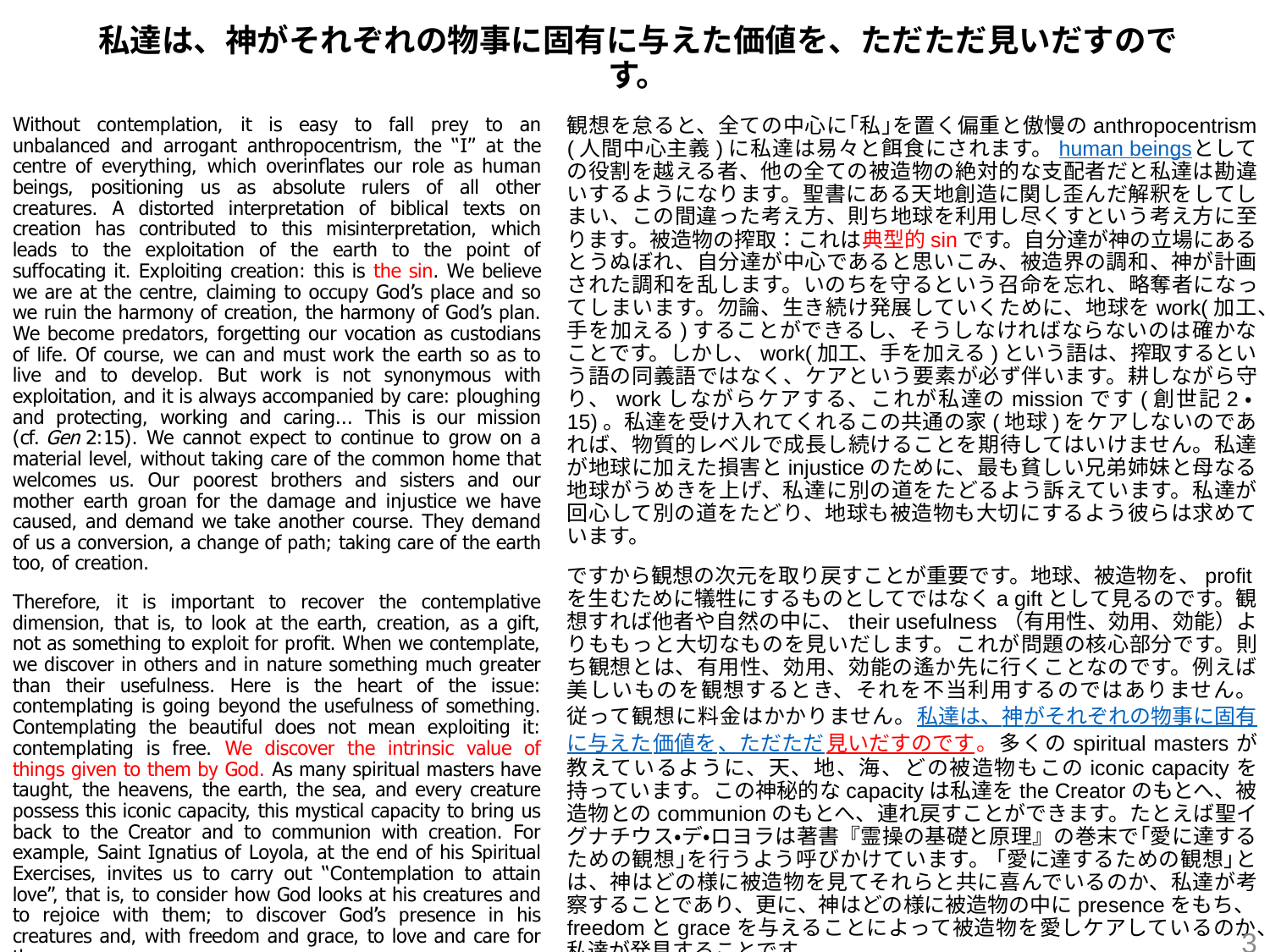

# 私達は、神がそれぞれの物事に固有に与えた価値を、ただただ見いだすのです。
Without contemplation, it is easy to fall prey to an unbalanced and arrogant anthropocentrism, the “I” at the centre of everything, which overinflates our role as human beings, positioning us as absolute rulers of all other creatures. A distorted interpretation of biblical texts on creation has contributed to this misinterpretation, which leads to the exploitation of the earth to the point of suffocating it. Exploiting creation: this is the sin. We believe we are at the centre, claiming to occupy God’s place and so we ruin the harmony of creation, the harmony of God’s plan. We become predators, forgetting our vocation as custodians of life. Of course, we can and must work the earth so as to live and to develop. But work is not synonymous with exploitation, and it is always accompanied by care: ploughing and protecting, working and caring... This is our mission (cf. Gen 2:15). We cannot expect to continue to grow on a material level, without taking care of the common home that welcomes us. Our poorest brothers and sisters and our mother earth groan for the damage and injustice we have caused, and demand we take another course. They demand of us a conversion, a change of path; taking care of the earth too, of creation.
Therefore, it is important to recover the contemplative dimension, that is, to look at the earth, creation, as a gift, not as something to exploit for profit. When we contemplate, we discover in others and in nature something much greater than their usefulness. Here is the heart of the issue: contemplating is going beyond the usefulness of something. Contemplating the beautiful does not mean exploiting it: contemplating is free. We discover the intrinsic value of things given to them by God. As many spiritual masters have taught, the heavens, the earth, the sea, and every creature possess this iconic capacity, this mystical capacity to bring us back to the Creator and to communion with creation. For example, Saint Ignatius of Loyola, at the end of his Spiritual Exercises, invites us to carry out “Contemplation to attain love”, that is, to consider how God looks at his creatures and to rejoice with them; to discover God’s presence in his creatures and, with freedom and grace, to love and care for them.

観想を怠ると、全ての中心に｢私｣を置く偏重と傲慢のanthropocentrism (人間中心主義)に私達は易々と餌食にされます。human beingsとしての役割を越える者、他の全ての被造物の絶対的な支配者だと私達は勘違いするようになります。聖書にある天地創造に関し歪んだ解釈をしてしまい、この間違った考え方、則ち地球を利用し尽くすという考え方に至ります。被造物の搾取：これは典型的sinです。自分達が神の立場にあるとうぬぼれ、自分達が中心であると思いこみ、被造界の調和、神が計画された調和を乱します。いのちを守るという召命を忘れ、略奪者になってしまいます。勿論、生き続け発展していくために、地球をwork(加工、手を加える)することができるし、そうしなければならないのは確かなことです。しかし、work(加工、手を加える)という語は、搾取するという語の同義語ではなく、ケアという要素が必ず伴います。耕しながら守り、workしながらケアする、これが私達のmissionです(創世記2・15)。私達を受け入れてくれるこの共通の家(地球)をケアしないのであれば、物質的レベルで成長し続けることを期待してはいけません。私達が地球に加えた損害とinjusticeのために、最も貧しい兄弟姉妹と母なる地球がうめきを上げ、私達に別の道をたどるよう訴えています。私達が回心して別の道をたどり、地球も被造物も大切にするよう彼らは求めています。
ですから観想の次元を取り戻すことが重要です。地球、被造物を、profitを生むために犠牲にするものとしてではなくa giftとして見るのです。観想すれば他者や自然の中に、their usefulness（有用性、効用、効能）よりももっと大切なものを見いだします。これが問題の核心部分です。則ち観想とは、有用性、効用、効能の遙か先に行くことなのです。例えば美しいものを観想するとき、それを不当利用するのではありません。従って観想に料金はかかりません。私達は、神がそれぞれの物事に固有に与えた価値を、ただただ見いだすのです。多くのspiritual mastersが教えているように、天、地、海、どの被造物もこのiconic capacityを持っています。この神秘的なcapacityは私達をthe Creatorのもとへ、被造物とのcommunionのもとへ、連れ戻すことができます。たとえば聖イグナチウス・デ・ロヨラは著書『霊操の基礎と原理』の巻末で｢愛に達するための観想｣を行うよう呼びかけています。 ｢愛に達するための観想｣とは、神はどの様に被造物を見てそれらと共に喜んでいるのか、私達が考察することであり、更に、神はどの様に被造物の中にpresenceをもち、freedomとgraceを与えることによって被造物を愛しケアしているのか、私達が発見することです。
3